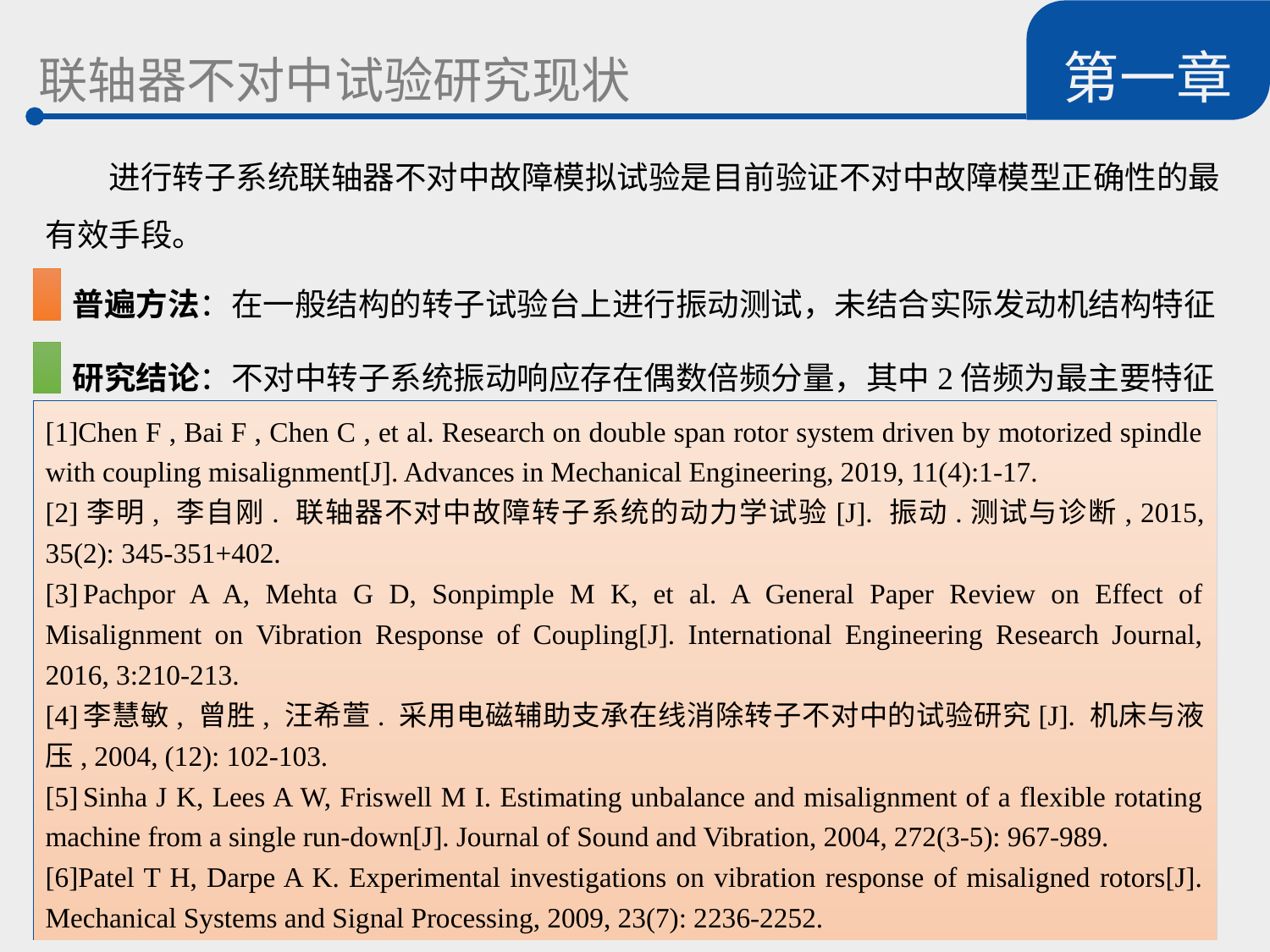

第一章
 联轴器不对中试验研究现状
进行转子系统联轴器不对中故障模拟试验是目前验证不对中故障模型正确性的最有效手段。
普遍方法：在一般结构的转子试验台上进行振动测试，未结合实际发动机结构特征

研究结论：不对中转子系统振动响应存在偶数倍频分量，其中2倍频为最主要特征

[1]Chen F , Bai F , Chen C , et al. Research on double span rotor system driven by motorized spindle with coupling misalignment[J]. Advances in Mechanical Engineering, 2019, 11(4):1-17.
[2]李明, 李自刚. 联轴器不对中故障转子系统的动力学试验[J]. 振动.测试与诊断, 2015, 35(2): 345-351+402.
[3]	Pachpor A A, Mehta G D, Sonpimple M K, et al. A General Paper Review on Effect of Misalignment on Vibration Response of Coupling[J]. International Engineering Research Journal, 2016, 3:210-213.
[4]	李慧敏, 曾胜, 汪希萱. 采用电磁辅助支承在线消除转子不对中的试验研究[J]. 机床与液压, 2004, (12): 102-103.
[5]	Sinha J K, Lees A W, Friswell M I. Estimating unbalance and misalignment of a flexible rotating machine from a single run-down[J]. Journal of Sound and Vibration, 2004, 272(3-5): 967-989.
[6]Patel T H, Darpe A K. Experimental investigations on vibration response of misaligned rotors[J]. Mechanical Systems and Signal Processing, 2009, 23(7): 2236-2252.